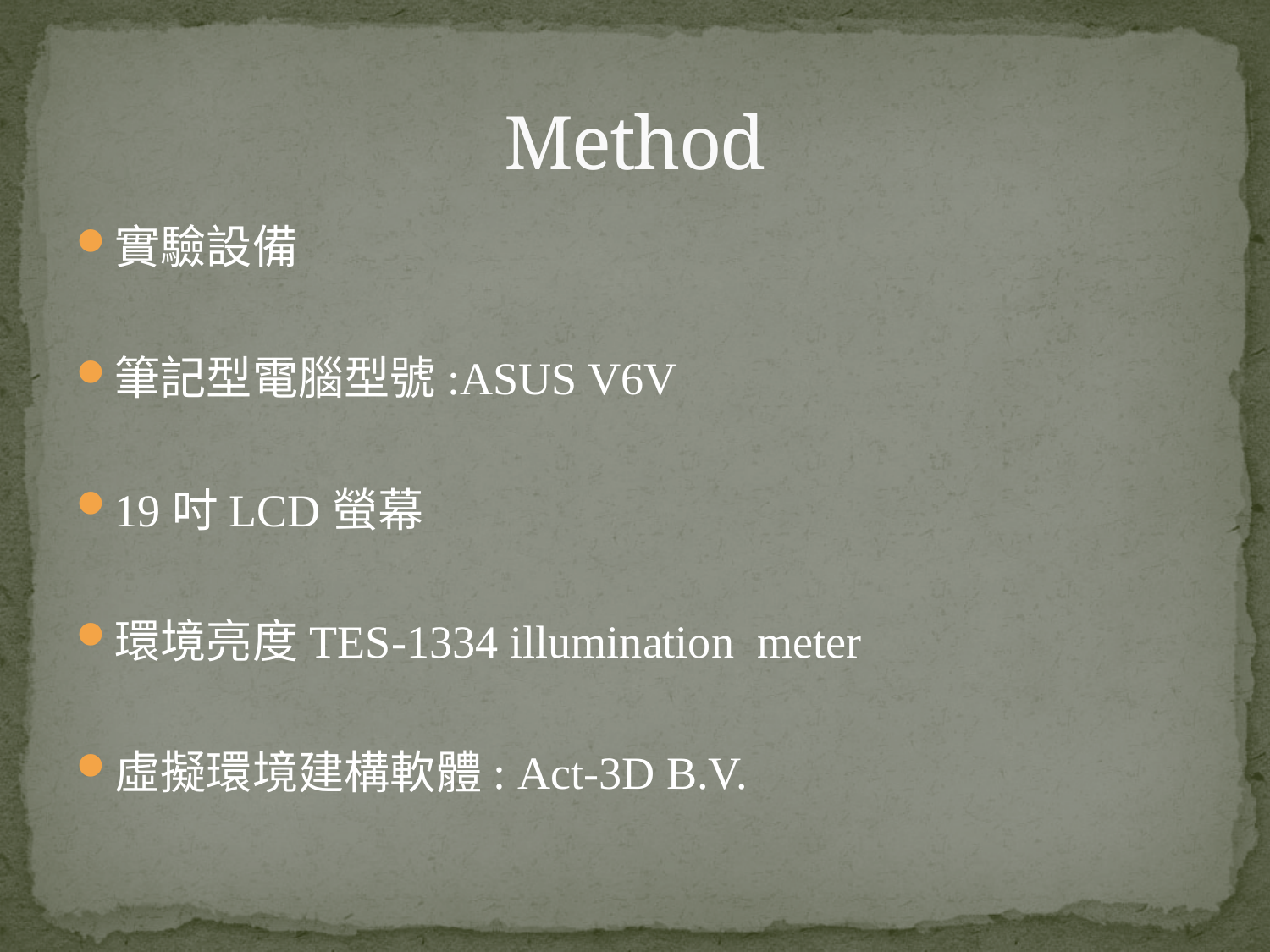

# Method
實驗設備

筆記型電腦型號:ASUS V6V

19吋LCD螢幕

環境亮度TES-1334 illumination  meter

虛擬環境建構軟體: Act-3D B.V.